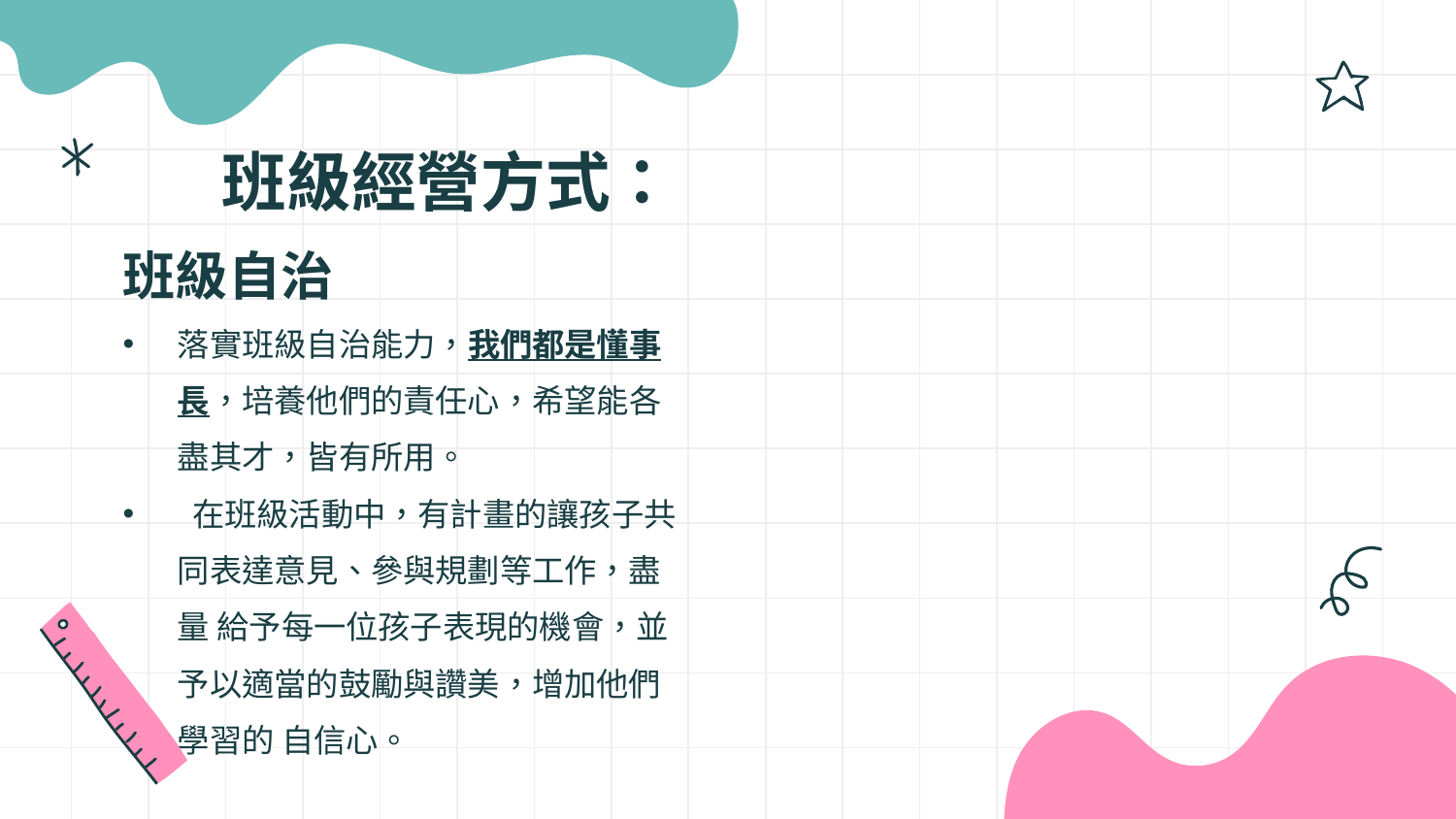

# 班級經營方式：
班級自治
落實班級自治能力，我們都是懂事長，培養他們的責任心，希望能各盡其才，皆有所用。
 在班級活動中，有計畫的讓孩子共同表達意見、參與規劃等工作，盡量 給予每一位孩子表現的機會，並予以適當的鼓勵與讚美，增加他們學習的 自信心。